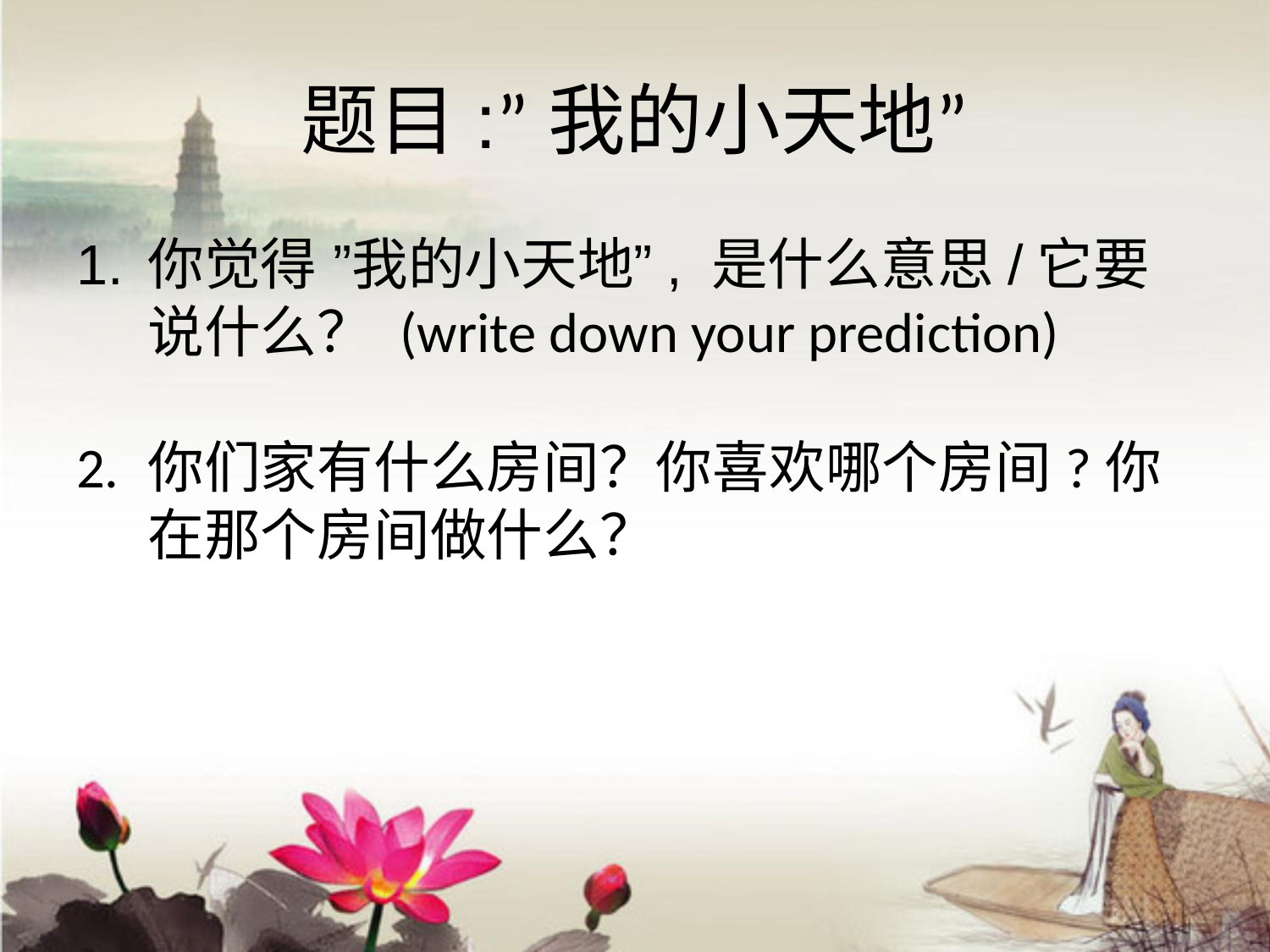

# 题目:”我的小天地”
你觉得 ”我的小天地”, 是什么意思/它要说什么？ (write down your prediction)

你们家有什么房间？你喜欢哪个房间?你在那个房间做什么？